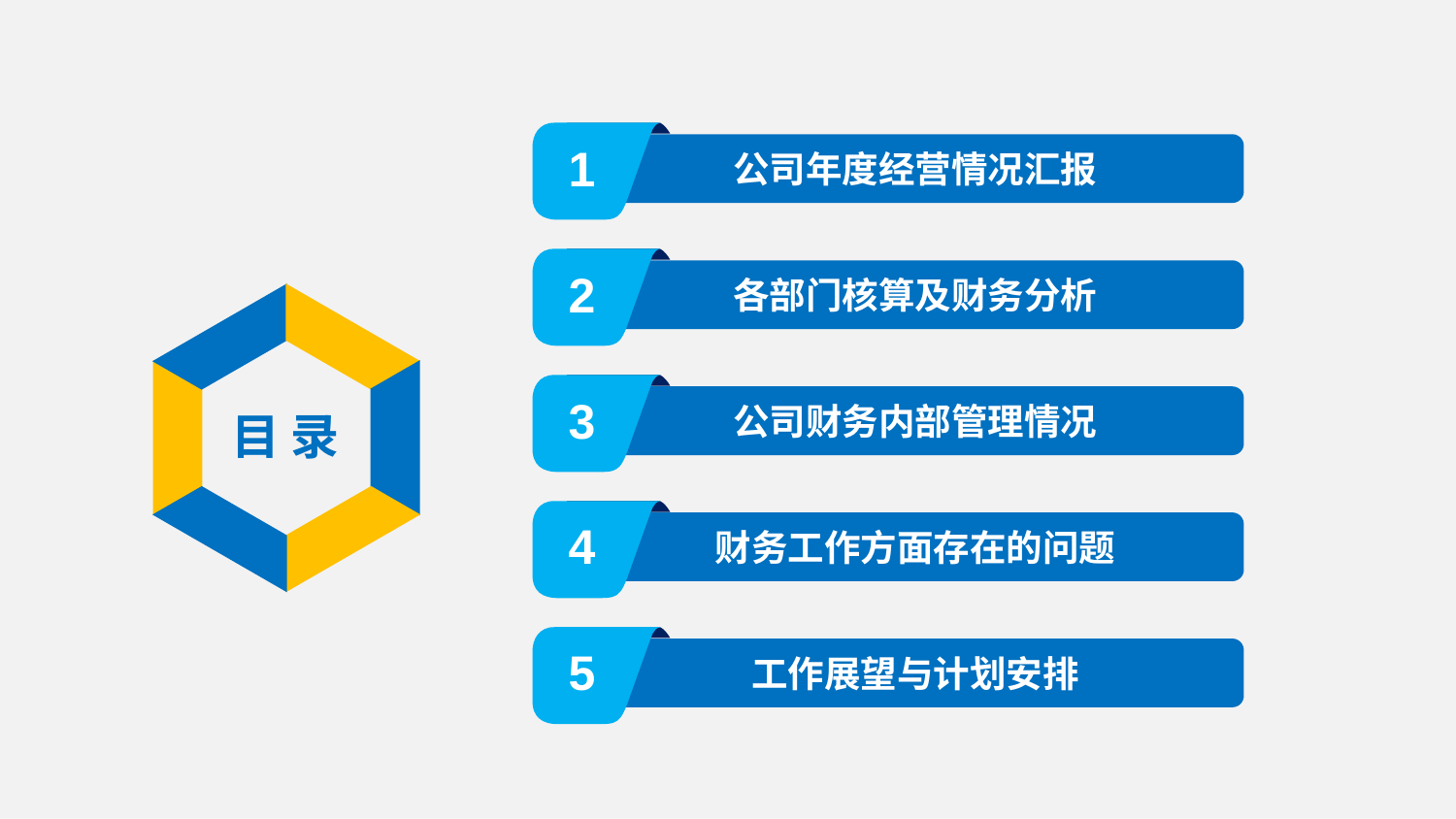

1
公司年度经营情况汇报

2
各部门核算及财务分析

3
公司财务内部管理情况
目 录

4
财务工作方面存在的问题

5
工作展望与计划安排